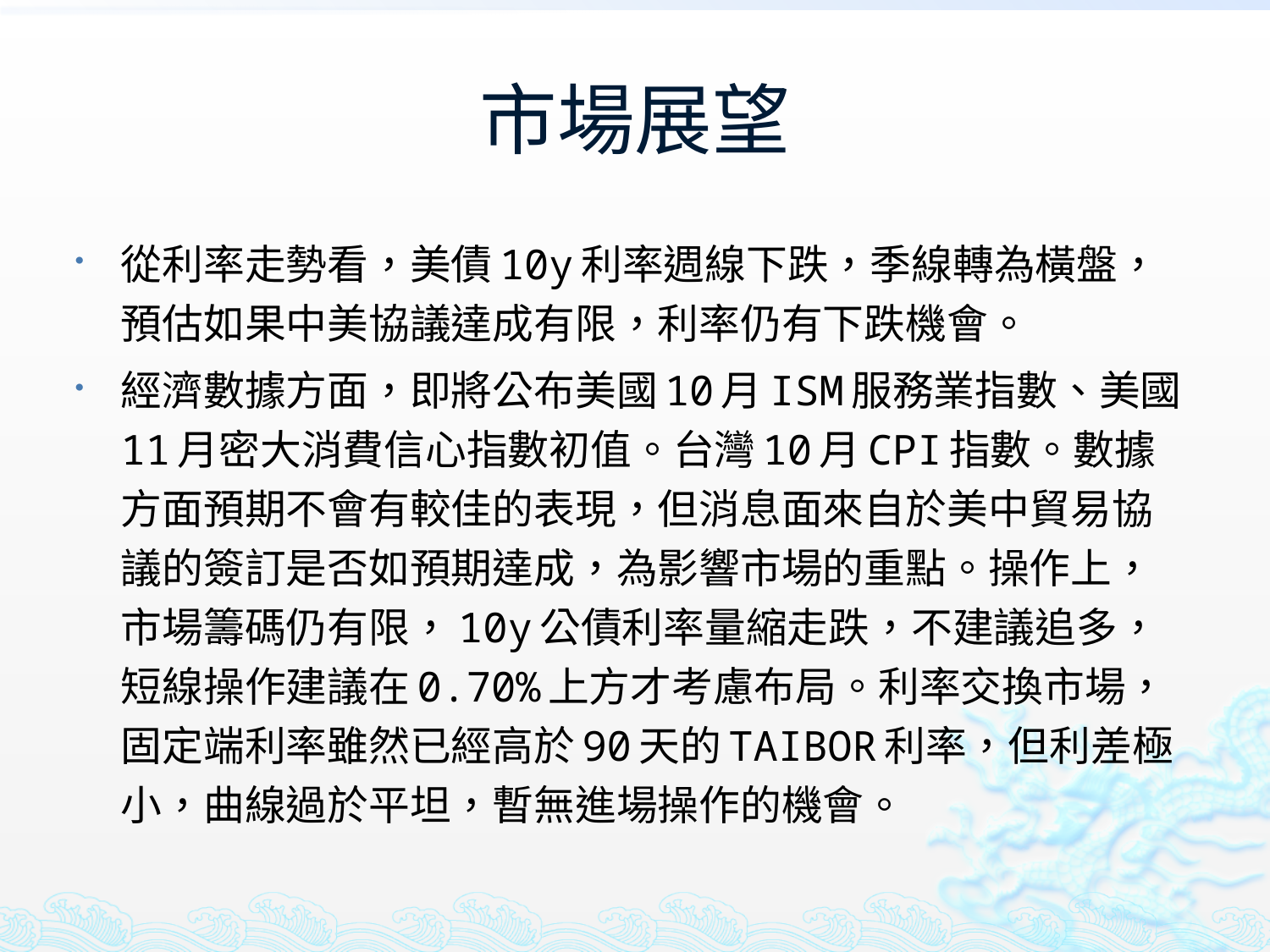

# 市場展望
從利率走勢看，美債10y利率週線下跌，季線轉為橫盤，預估如果中美協議達成有限，利率仍有下跌機會。
經濟數據方面，即將公布美國10月ISM服務業指數、美國11月密大消費信心指數初值。台灣10月CPI指數。數據方面預期不會有較佳的表現，但消息面來自於美中貿易協議的簽訂是否如預期達成，為影響市場的重點。操作上，市場籌碼仍有限，10y公債利率量縮走跌，不建議追多，短線操作建議在0.70%上方才考慮布局。利率交換市場，固定端利率雖然已經高於90天的TAIBOR利率，但利差極小，曲線過於平坦，暫無進場操作的機會。